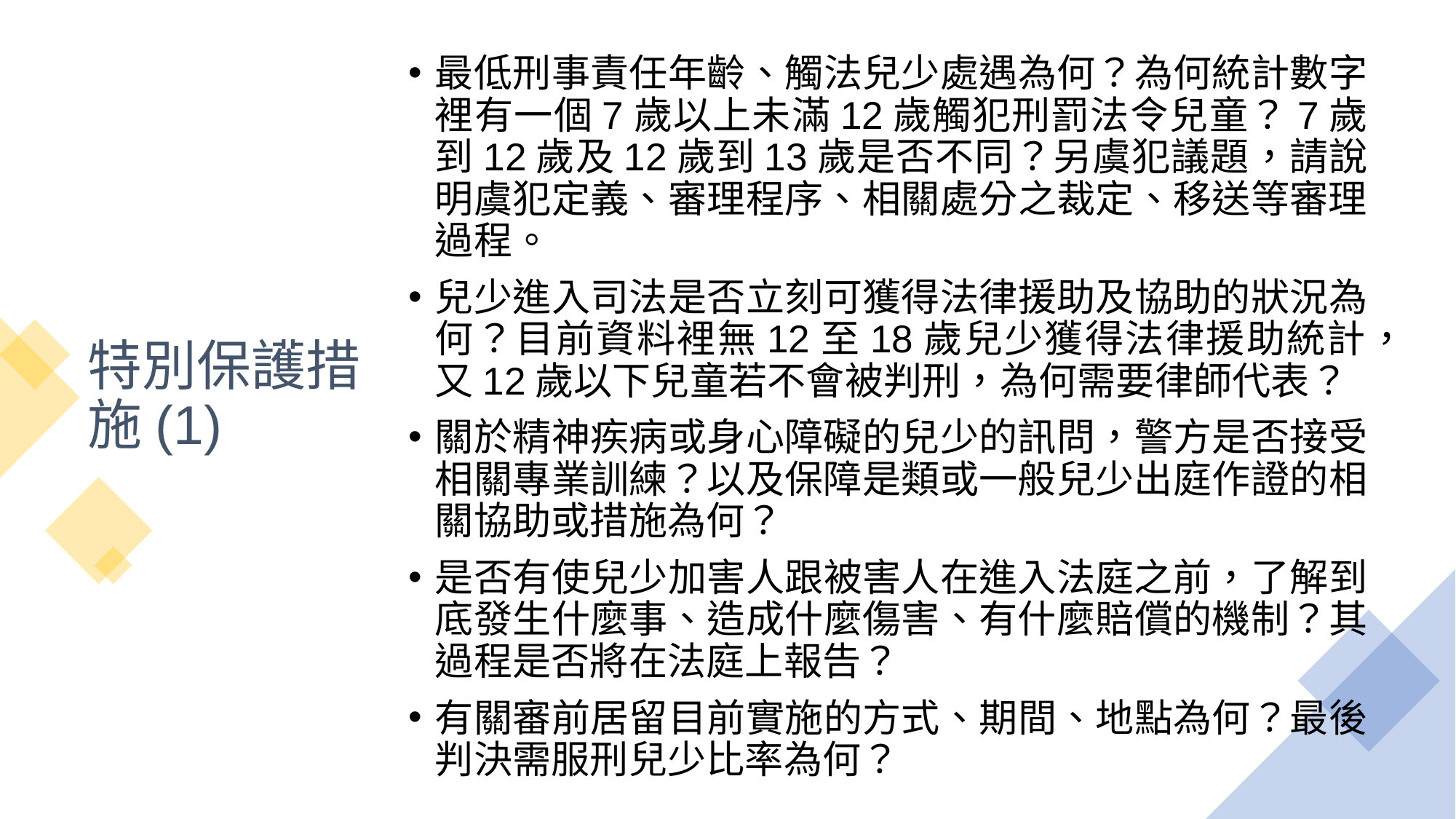

最低刑事責任年齡、觸法兒少處遇為何？為何統計數字裡有一個7歲以上未滿12歲觸犯刑罰法令兒童？7歲到12歲及12歲到13歲是否不同？另虞犯議題，請說明虞犯定義、審理程序、相關處分之裁定、移送等審理過程。
兒少進入司法是否立刻可獲得法律援助及協助的狀況為何？目前資料裡無12至18歲兒少獲得法律援助統計，又12歲以下兒童若不會被判刑，為何需要律師代表？
關於精神疾病或身心障礙的兒少的訊問，警方是否接受相關專業訓練？以及保障是類或一般兒少出庭作證的相關協助或措施為何？
是否有使兒少加害人跟被害人在進入法庭之前，了解到底發生什麼事、造成什麼傷害、有什麼賠償的機制？其過程是否將在法庭上報告？
有關審前居留目前實施的方式、期間、地點為何？最後判決需服刑兒少比率為何？
# 特別保護措施(1)